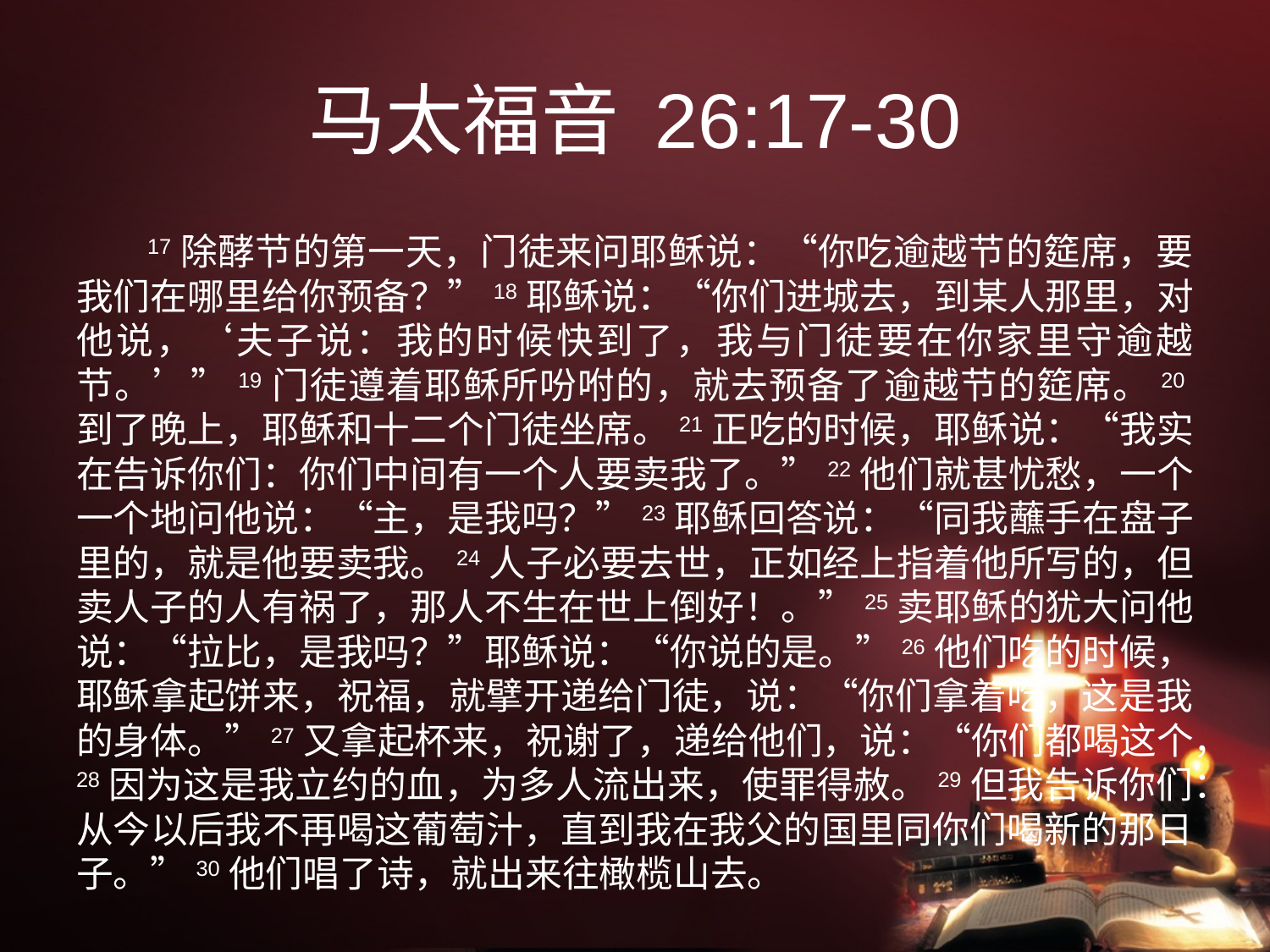

# 马太福音 26:17-30
           17除酵节的第一天，门徒来问耶稣说：“你吃逾越节的筵席，要我们在哪里给你预备？”18耶稣说：“你们进城去，到某人那里，对他说，‘夫子说：我的时候快到了，我与门徒要在你家里守逾越节。’”19门徒遵着耶稣所吩咐的，就去预备了逾越节的筵席。20到了晚上，耶稣和十二个门徒坐席。21正吃的时候，耶稣说：“我实在告诉你们：你们中间有一个人要卖我了。”22他们就甚忧愁，一个一个地问他说：“主，是我吗？”23耶稣回答说：“同我蘸手在盘子里的，就是他要卖我。24人子必要去世，正如经上指着他所写的，但卖人子的人有祸了，那人不生在世上倒好！。”25卖耶稣的犹大问他说：“拉比，是我吗？”耶稣说：“你说的是。”26他们吃的时候，耶稣拿起饼来，祝福，就擘开递给门徒，说：“你们拿着吃，这是我的身体。”27又拿起杯来，祝谢了，递给他们，说：“你们都喝这个，28因为这是我立约的血，为多人流出来，使罪得赦。29但我告诉你们：从今以后我不再喝这葡萄汁，直到我在我父的国里同你们喝新的那日子。”30他们唱了诗，就出来往橄榄山去。